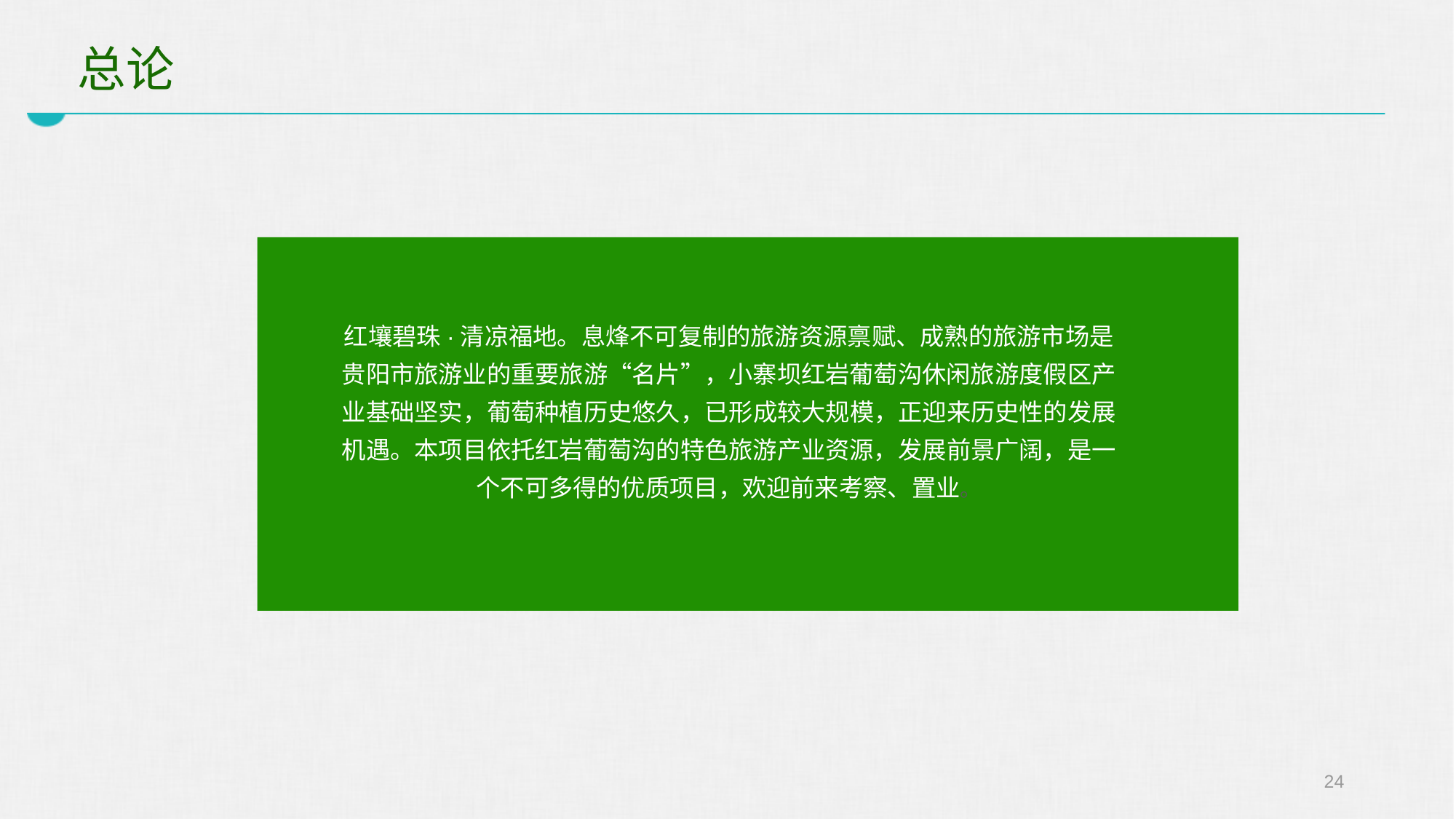

# 总论

红壤碧珠·清凉福地。息烽不可复制的旅游资源禀赋、成熟的旅游市场是贵阳市旅游业的重要旅游“名片”，小寨坝红岩葡萄沟休闲旅游度假区产业基础坚实，葡萄种植历史悠久，已形成较大规模，正迎来历史性的发展机遇。本项目依托红岩葡萄沟的特色旅游产业资源，发展前景广阔，是一个不可多得的优质项目，欢迎前来考察、置业。

24